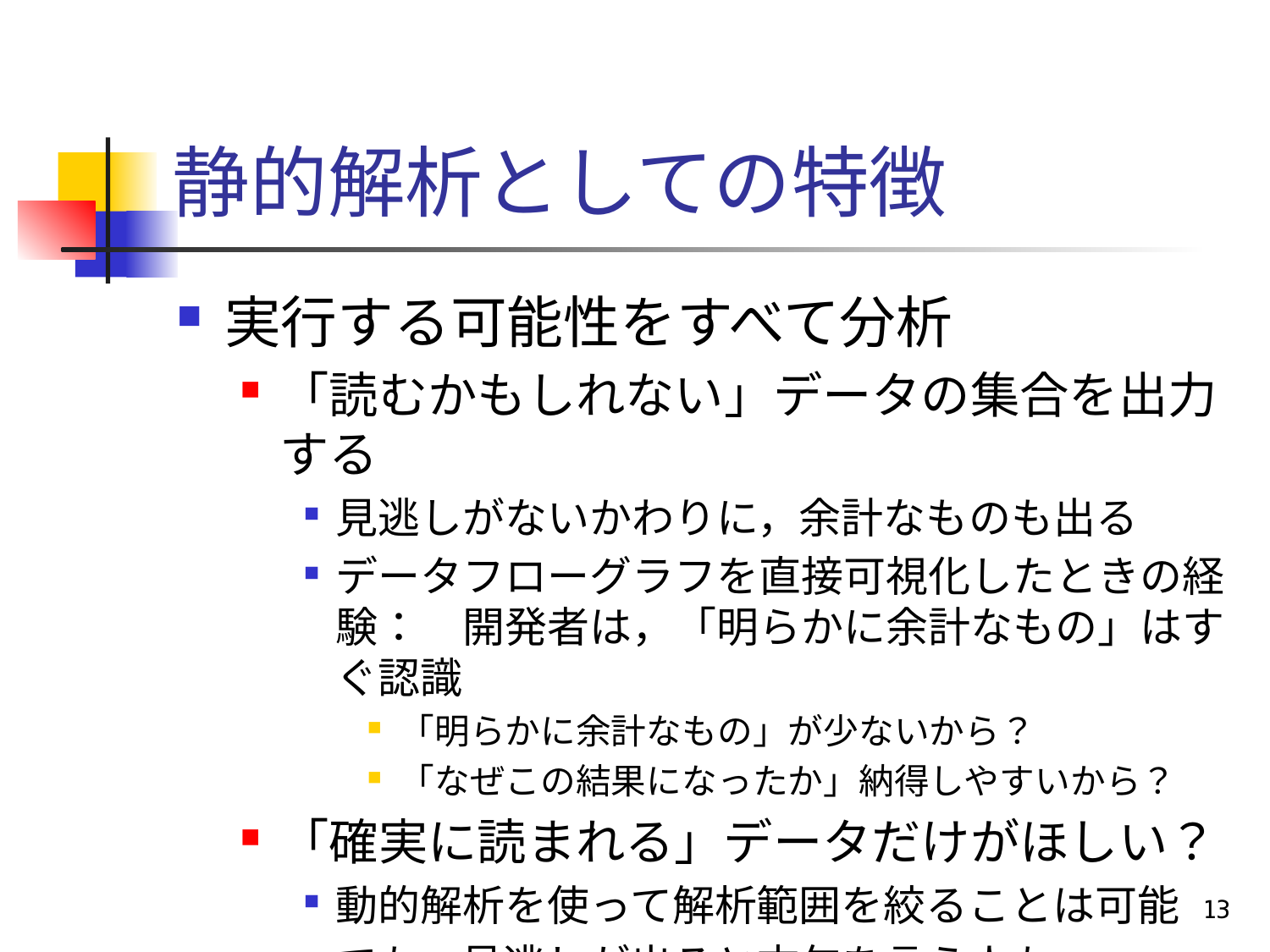

# 静的解析としての特徴
実行する可能性をすべて分析
「読むかもしれない」データの集合を出力する
見逃しがないかわりに，余計なものも出る
データフローグラフを直接可視化したときの経験：　開発者は，「明らかに余計なもの」はすぐ認識
「明らかに余計なもの」が少ないから？
「なぜこの結果になったか」納得しやすいから？
「確実に読まれる」データだけがほしい？
動的解析を使って解析範囲を絞ることは可能
でも，見逃しが出ると文句を言う人も
13